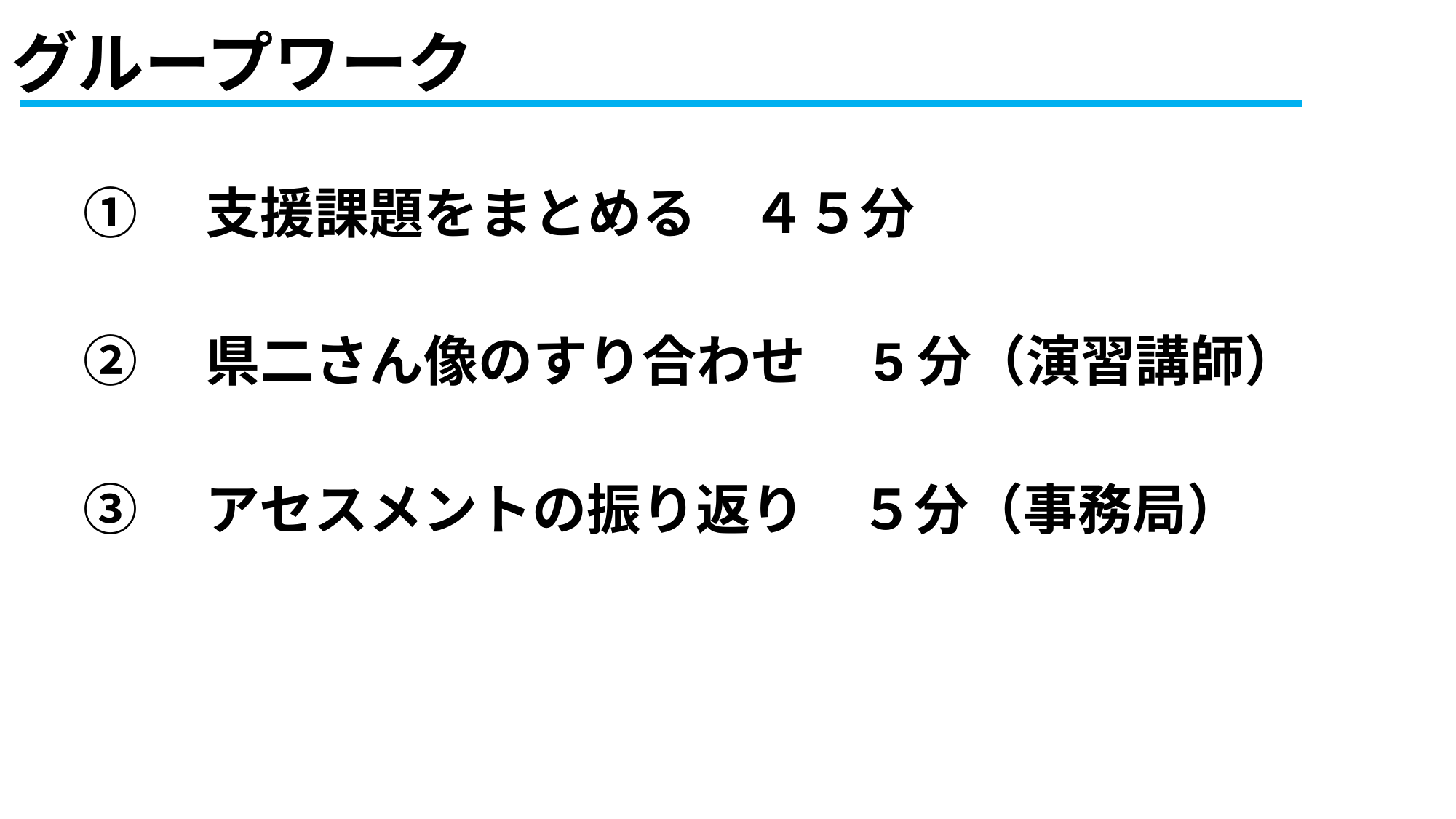

# グループワーク
①　支援課題をまとめる　４５分

②　県二さん像のすり合わせ　5分（演習講師）

③　アセスメントの振り返り　５分（事務局）